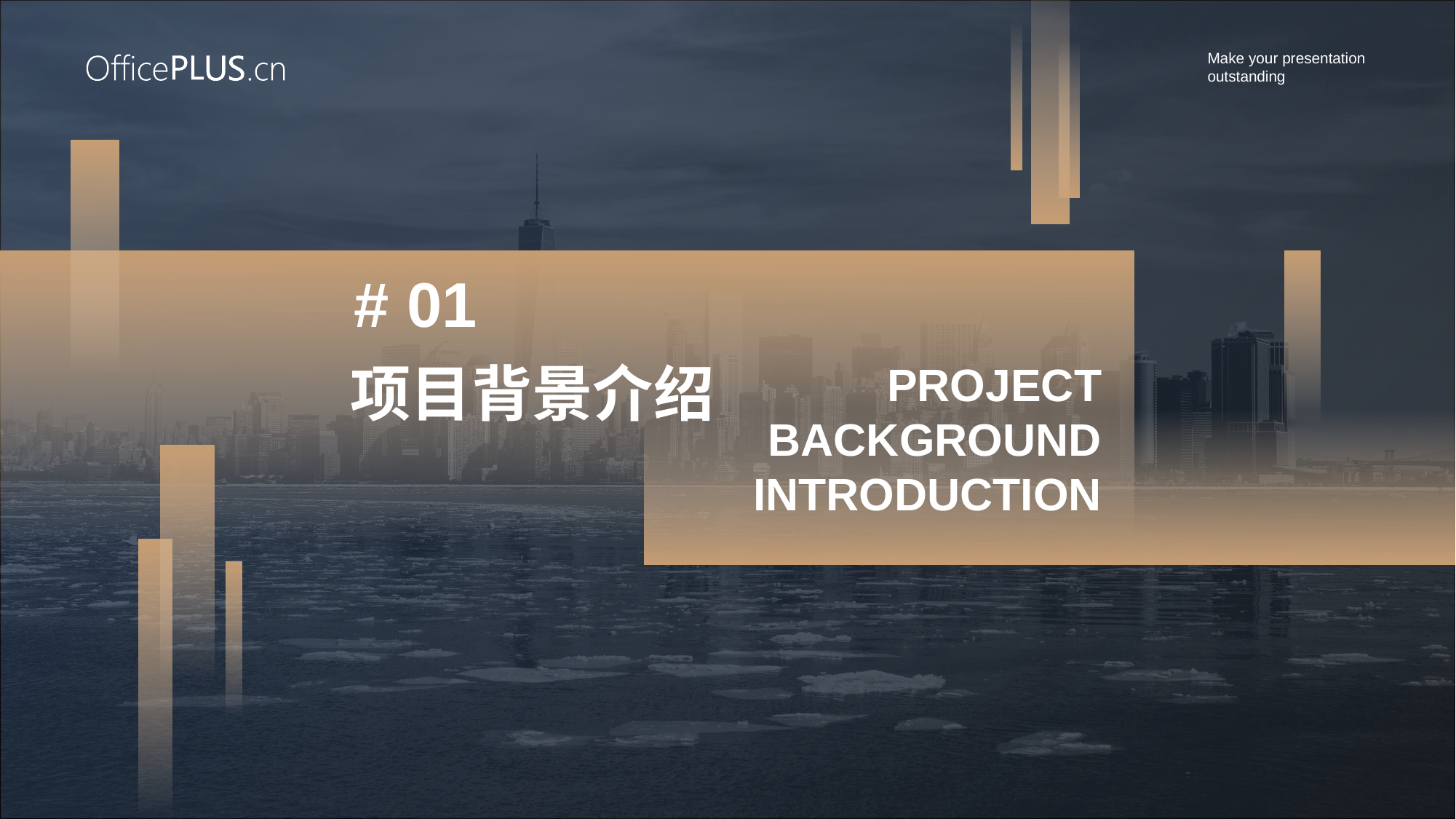

Project Background Introduction

# 01
项目背景介绍
Project Background Introduction